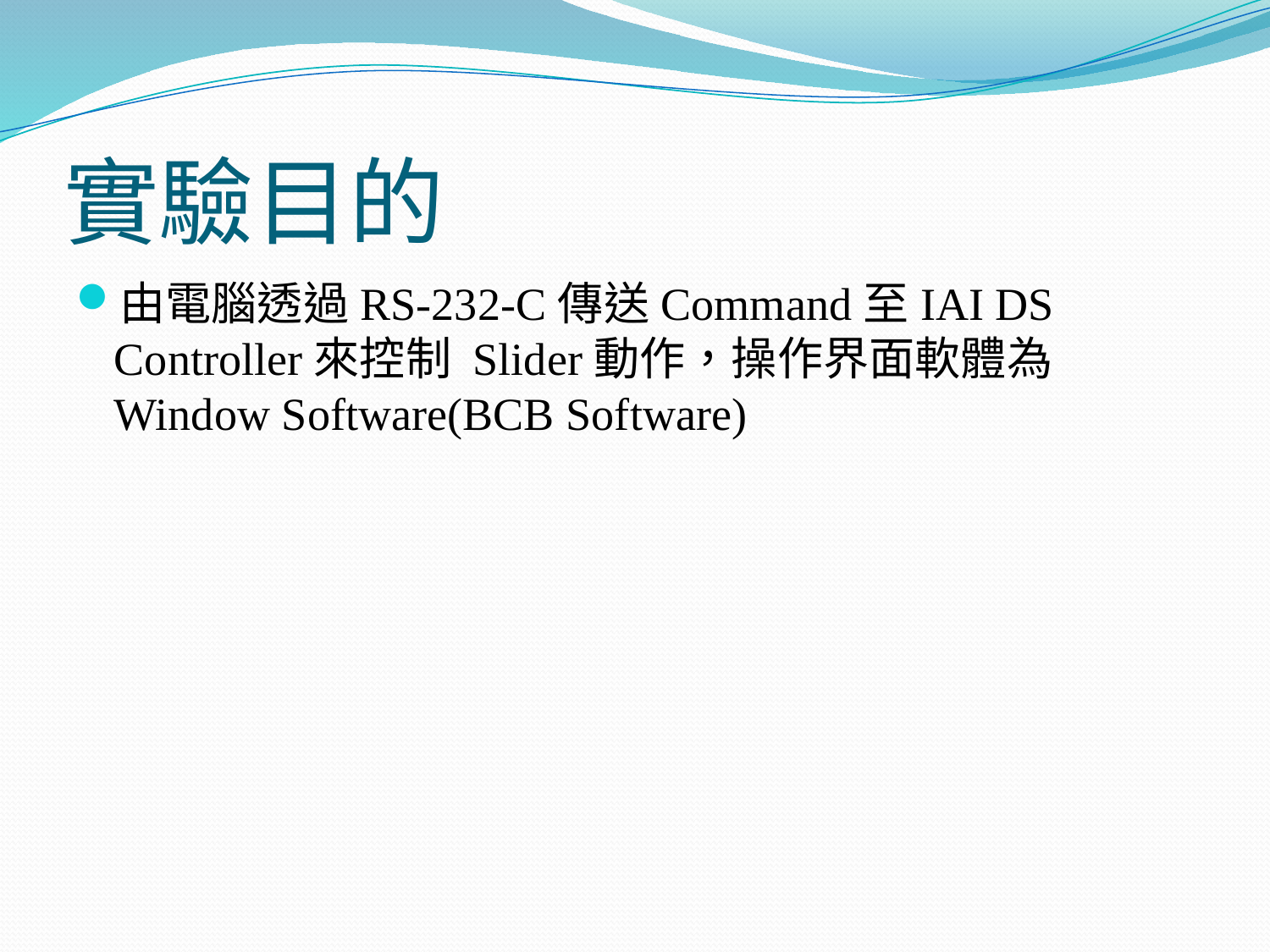

# 實驗目的
由電腦透過RS-232-C傳送Command至IAI DS Controller來控制 Slider動作，操作界面軟體為Window Software(BCB Software)